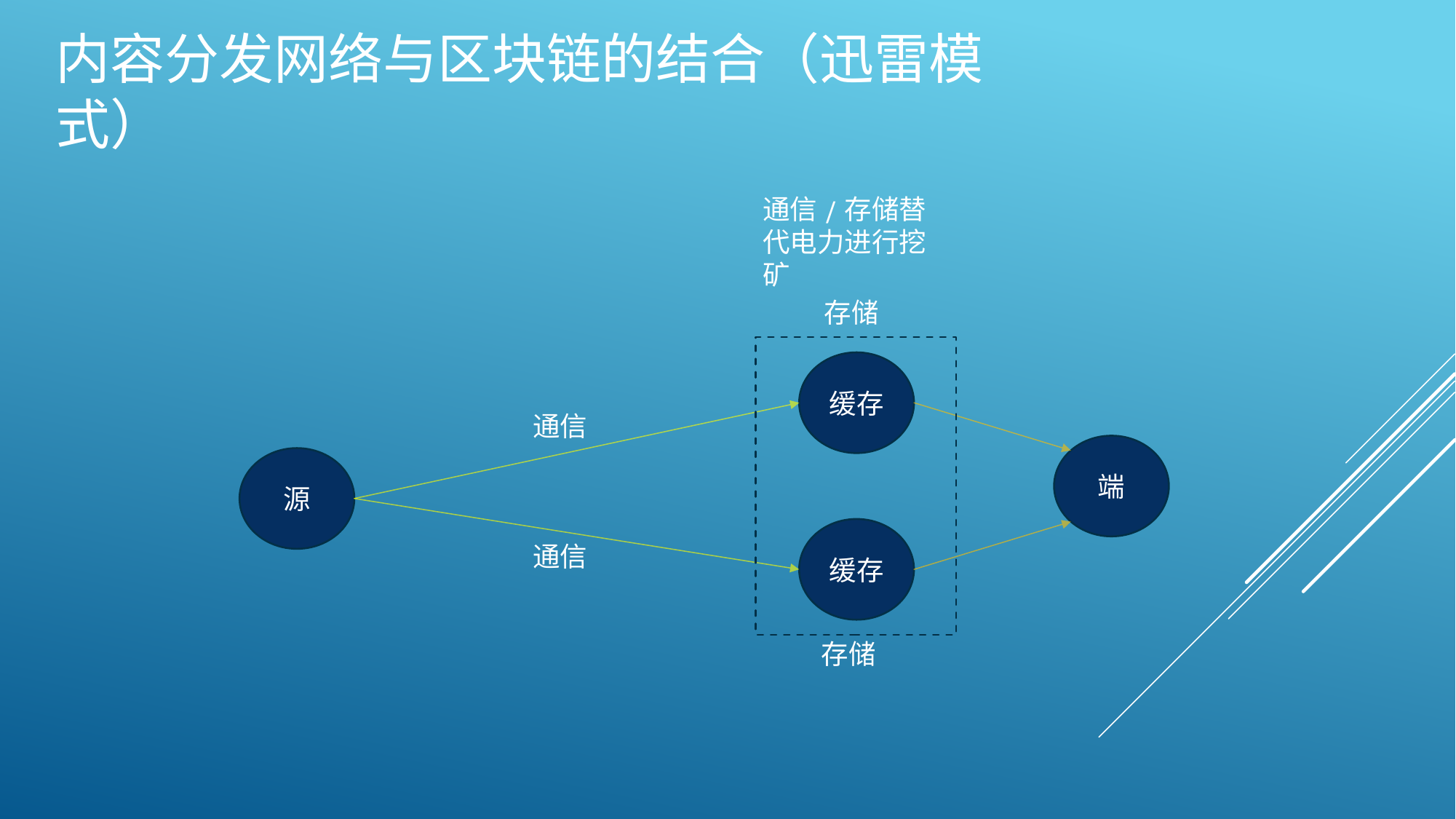

# 内容分发网络与区块链的结合（迅雷模式）
通信/存储替代电力进行挖矿
存储

缓存
通信
端
源
缓存
通信
存储